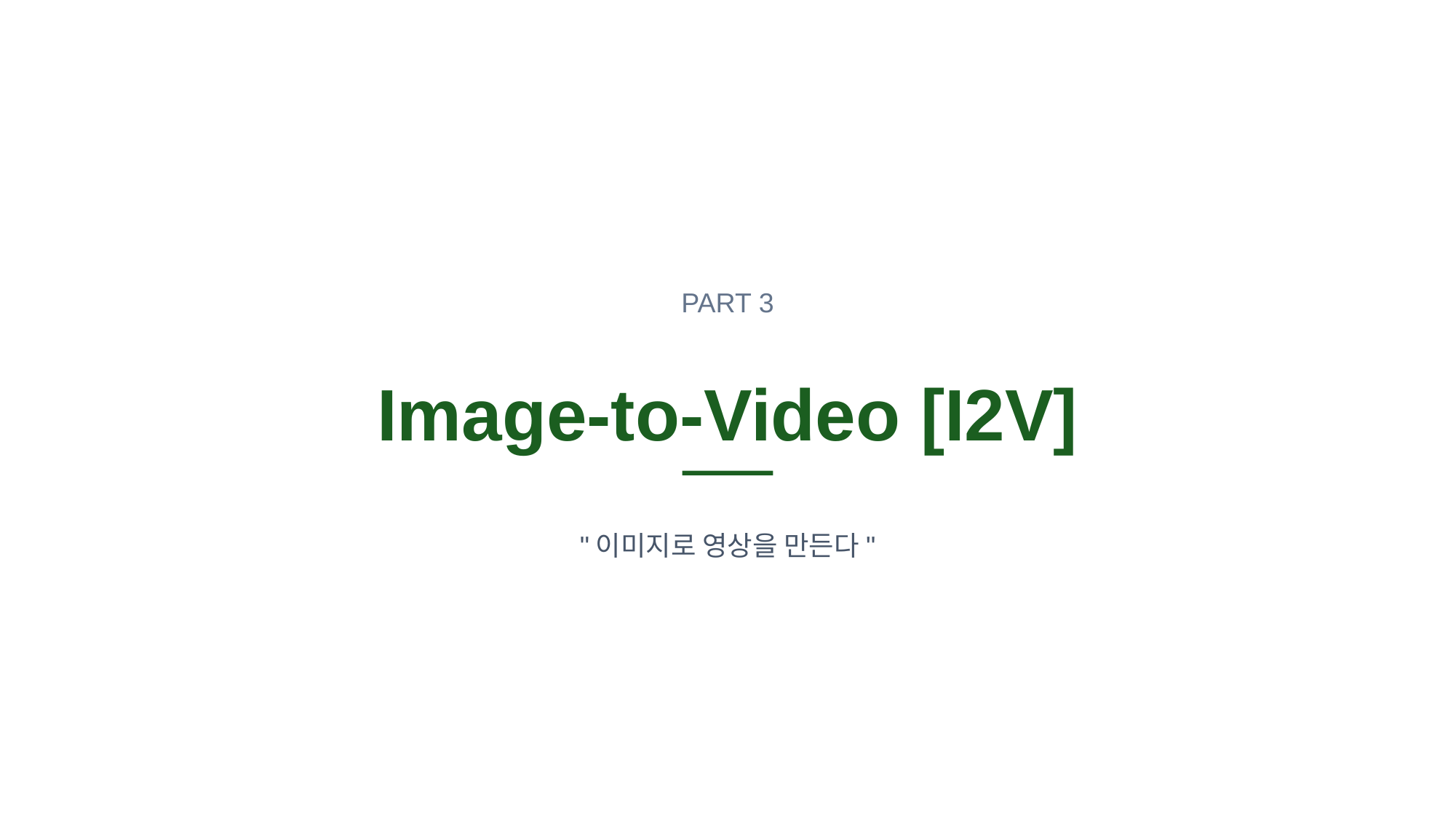

PART 3
Image-to-Video [I2V]

"이미지로 영상을 만든다"